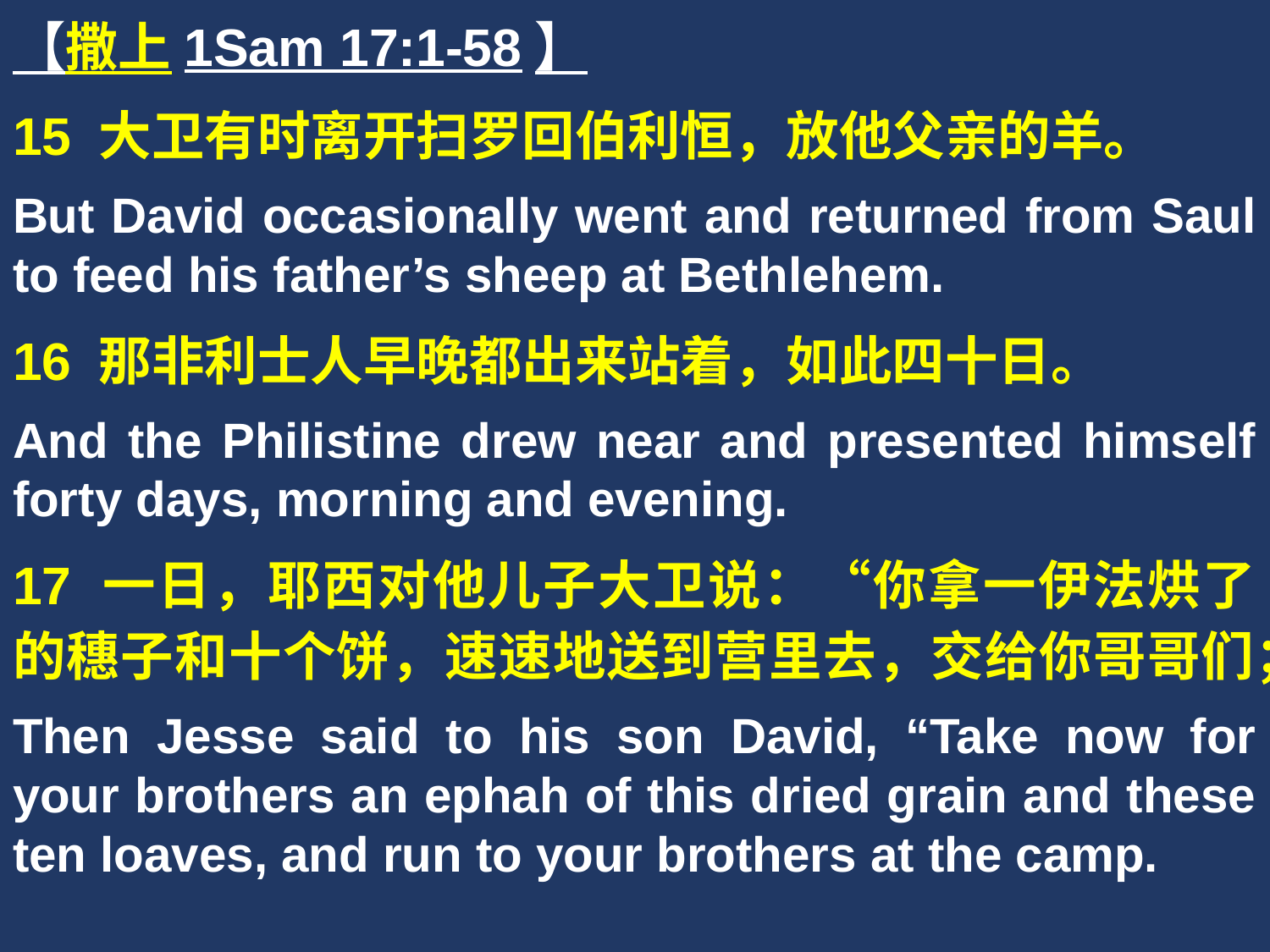

【撒上1Sam 17:1-58】
15 大卫有时离开扫罗回伯利恒，放他父亲的羊。
But David occasionally went and returned from Saul to feed his father’s sheep at Bethlehem.
16 那非利士人早晚都出来站着，如此四十日。
And the Philistine drew near and presented himself forty days, morning and evening.
17 一日，耶西对他儿子大卫说：“你拿一伊法烘了的穗子和十个饼，速速地送到营里去，交给你哥哥们；
Then Jesse said to his son David, “Take now for your brothers an ephah of this dried grain and these ten loaves, and run to your brothers at the camp.